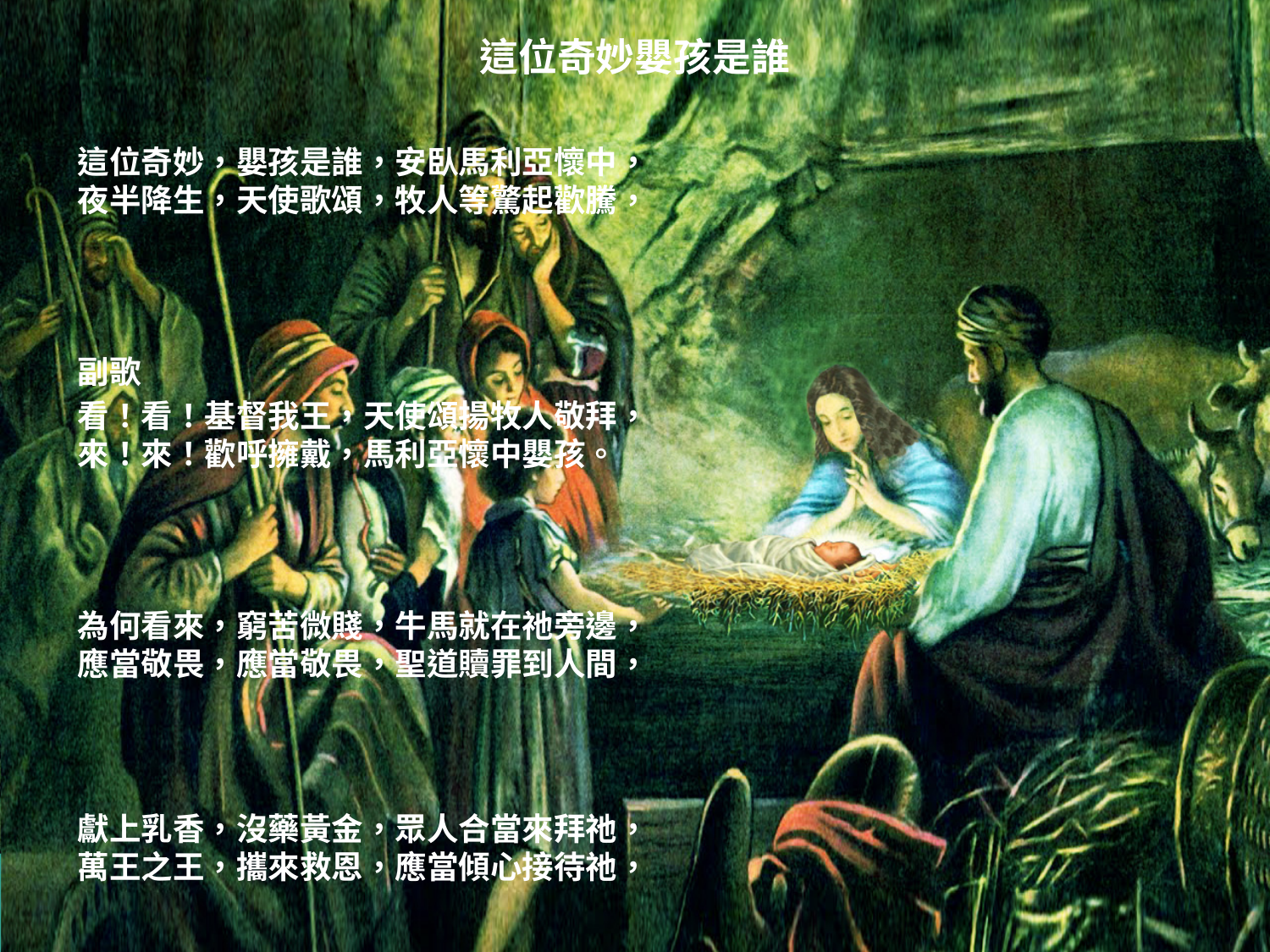

# 這位奇妙嬰孩是誰
這位奇妙，嬰孩是誰，安臥馬利亞懷中，
夜半降生，天使歌頌，牧人等驚起歡騰，

副歌
看！看！基督我王，天使頌揚牧人敬拜，
來！來！歡呼擁戴，馬利亞懷中嬰孩。

為何看來，窮苦微賤，牛馬就在祂旁邊，
應當敬畏，應當敬畏，聖道贖罪到人間，

獻上乳香，沒藥黃金，眾人合當來拜祂，
萬王之王，攜來救恩，應當傾心接待祂，